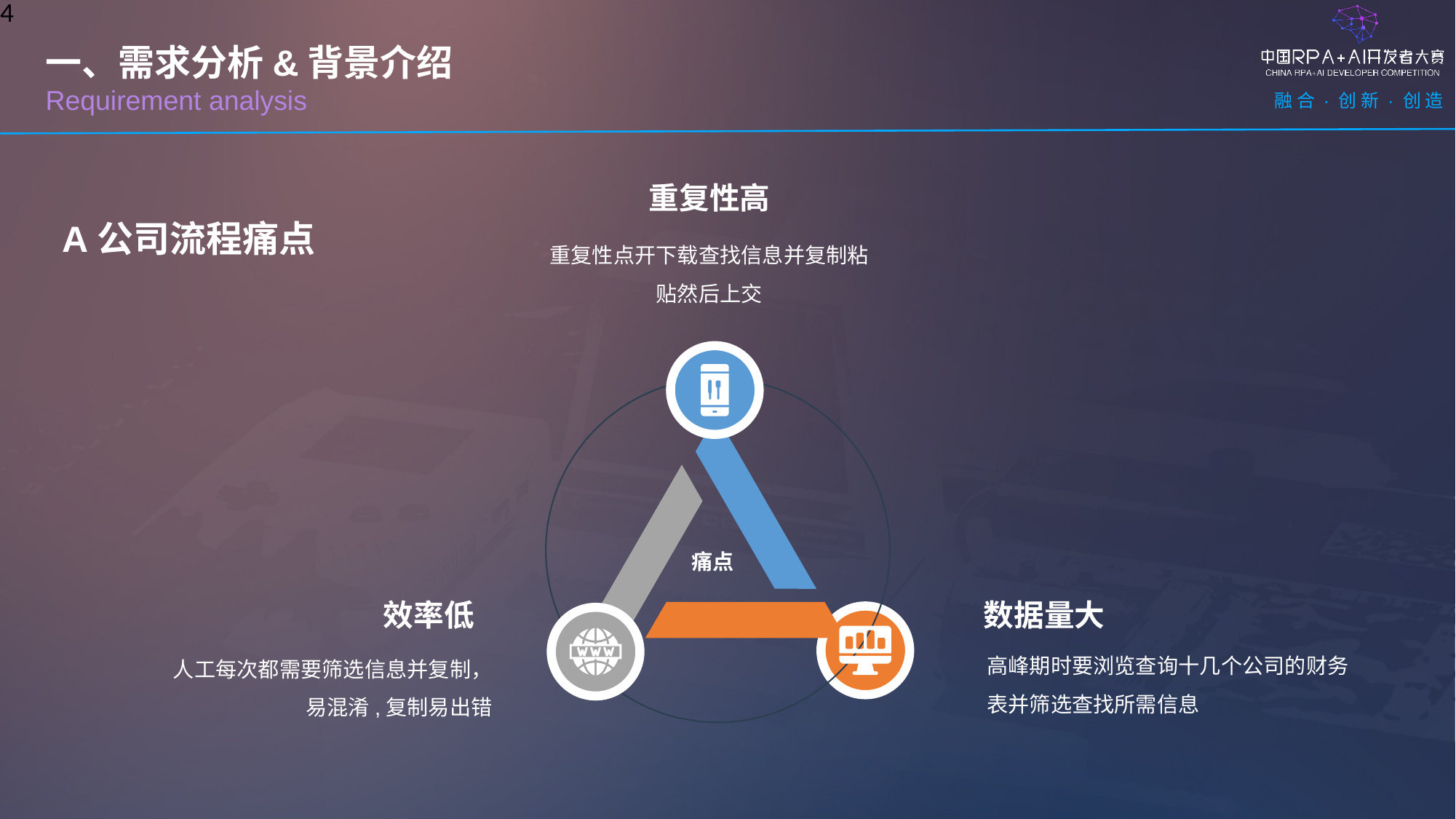

4
一、需求分析&背景介绍
Requirement analysis
重复性高
A公司流程痛点
重复性点开下载查找信息并复制粘贴然后上交

痛点

效率低
数据量大
高峰期时要浏览查询十几个公司的财务表并筛选查找所需信息
人工每次都需要筛选信息并复制，易混淆,复制易出错